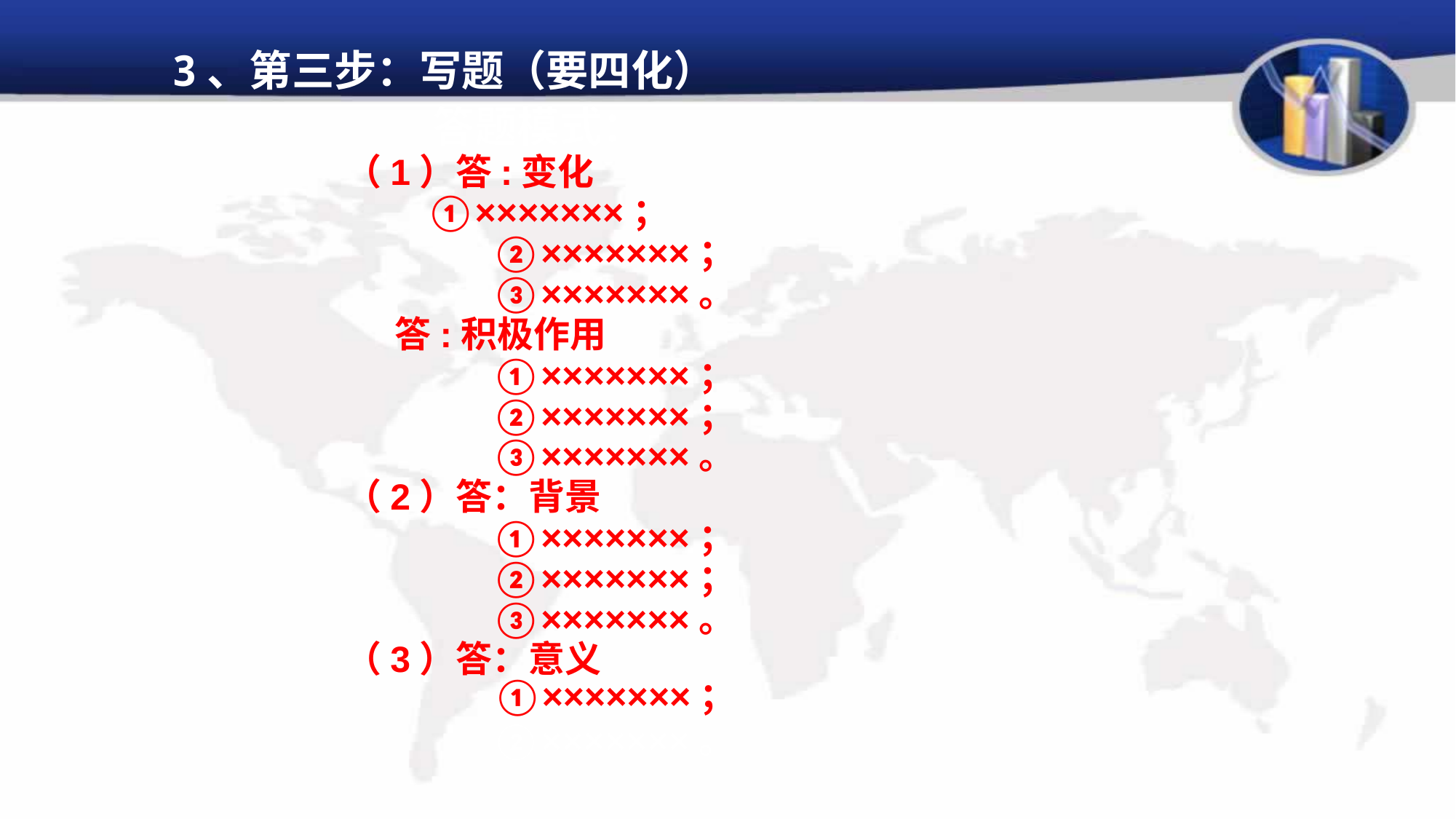

3、第三步：写题（要四化）
        答题模式：
（1）答:变化
        ①×××××××；
                  ②×××××××；
                  ③×××××××。
     答:积极作用
                  ①×××××××；
                  ②×××××××；
                  ③×××××××。
（2）答：背景
                  ①×××××××；
                  ②×××××××；
                  ③×××××××。
（3）答：意义
            ①×××××××；
                  ②×××××××。